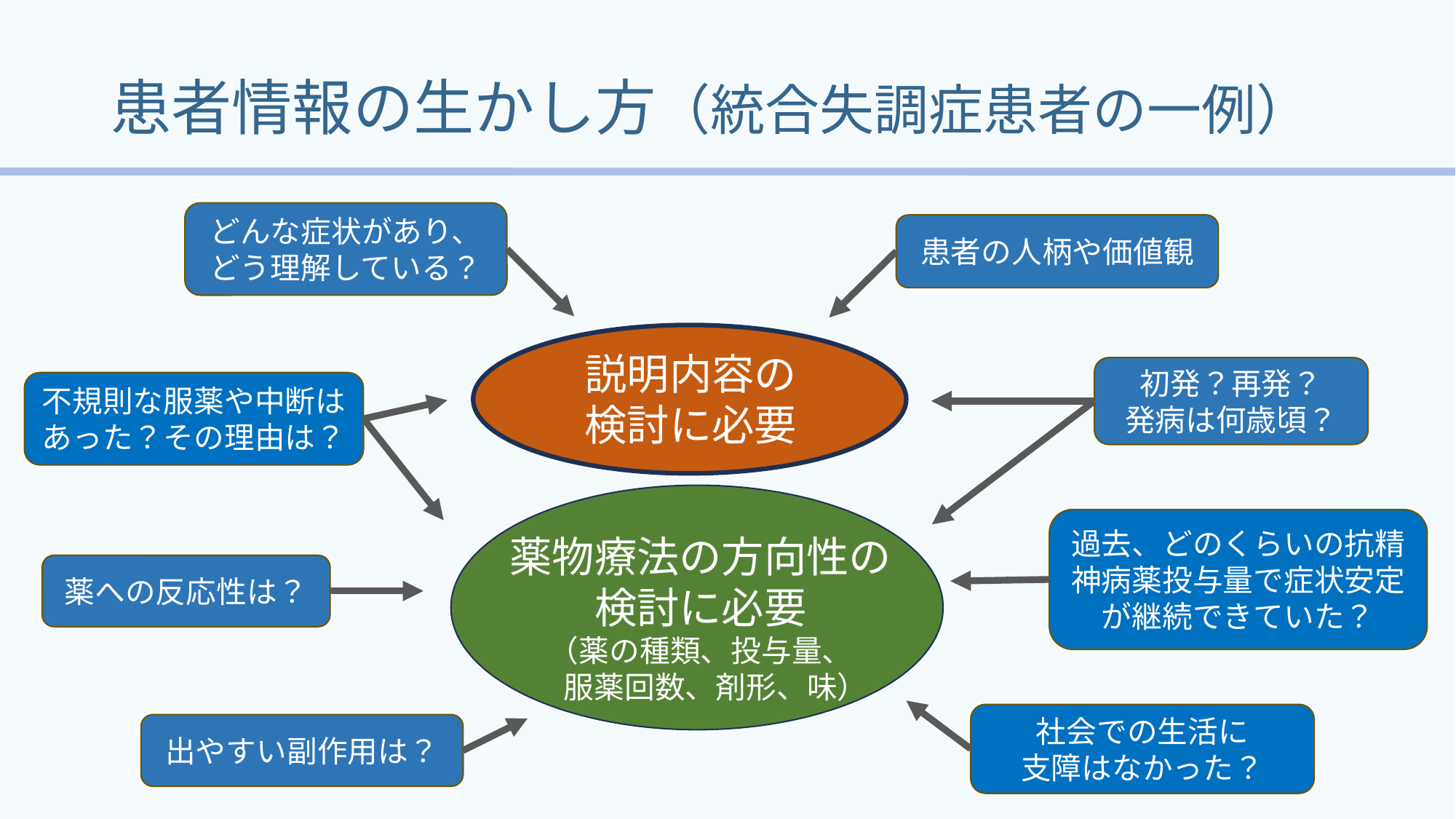

# 患者情報の生かし方（統合失調症患者の一例）

どんな症状があり、どう理解している？
患者の人柄や価値観

説明内容の
検討に必要
初発？再発？
発病は何歳頃？
不規則な服薬や中断はあった？その理由は？

過去、どのくらいの抗精神病薬投与量で症状安定が継続できていた？
薬物療法の方向性の
検討に必要
（薬の種類、投与量、
　服薬回数、剤形、味）
薬への反応性は？
社会での生活に
支障はなかった？
出やすい副作用は？